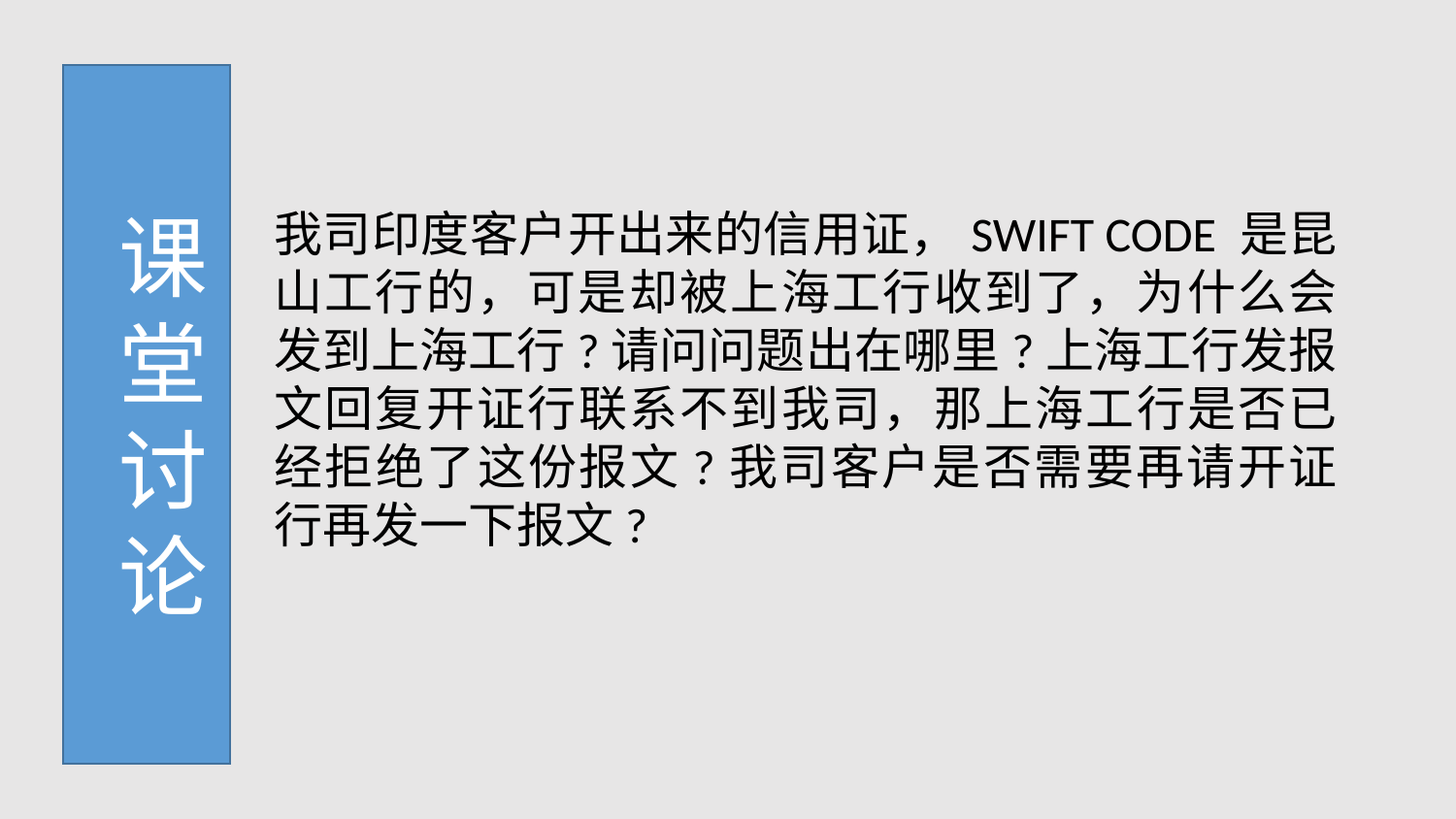

课
 堂
 讨
 论
我司印度客户开出来的信用证，SWIFT CODE 是昆山工行的，可是却被上海工行收到了，为什么会发到上海工行?请问问题出在哪里?上海工行发报文回复开证行联系不到我司，那上海工行是否已经拒绝了这份报文?我司客户是否需要再请开证行再发一下报文?